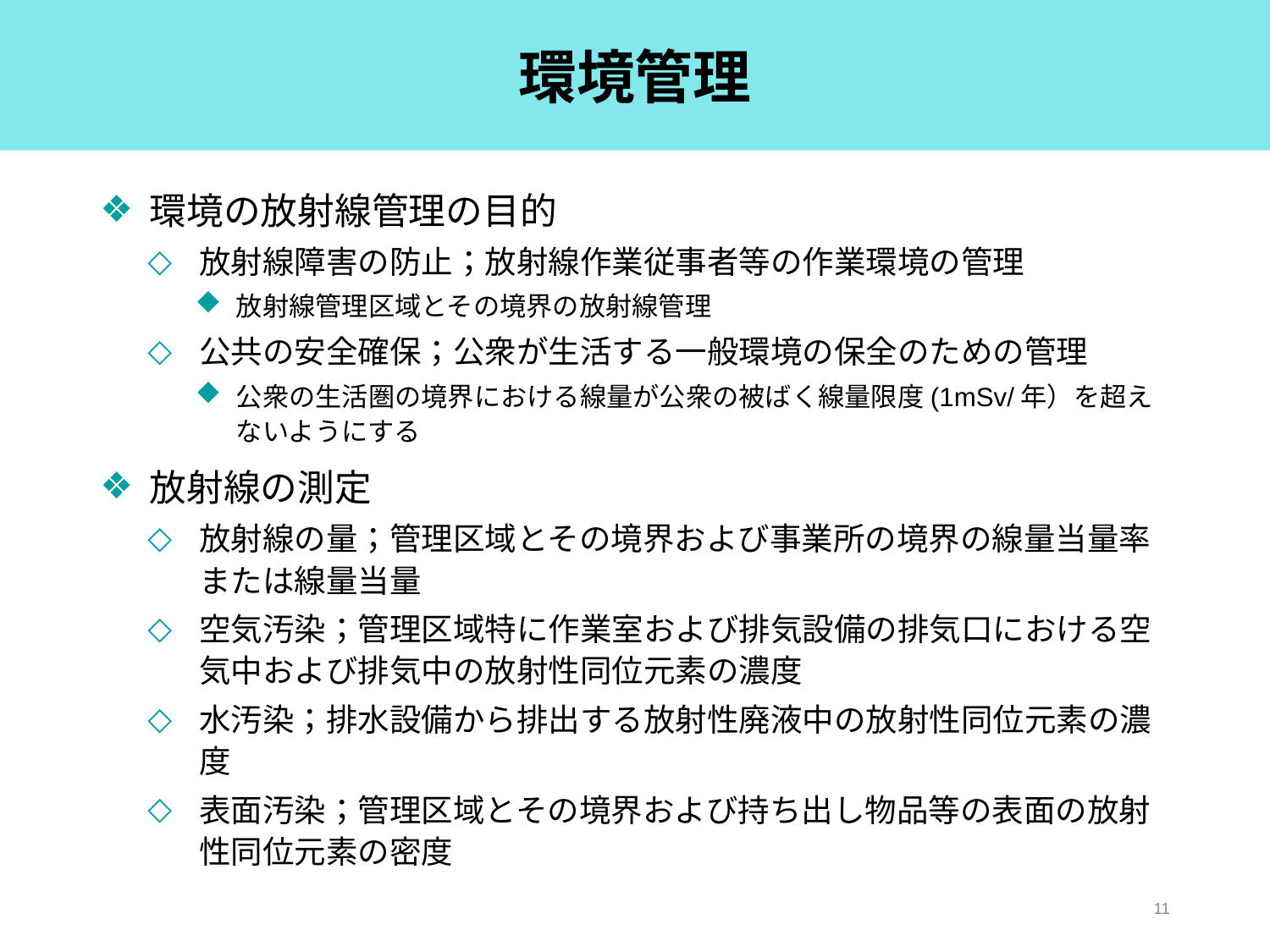

# 環境管理
環境の放射線管理の目的
放射線障害の防止；放射線作業従事者等の作業環境の管理
放射線管理区域とその境界の放射線管理
公共の安全確保；公衆が生活する一般環境の保全のための管理
公衆の生活圏の境界における線量が公衆の被ばく線量限度(1mSv/年）を超えないようにする
放射線の測定
放射線の量；管理区域とその境界および事業所の境界の線量当量率または線量当量
空気汚染；管理区域特に作業室および排気設備の排気口における空気中および排気中の放射性同位元素の濃度
水汚染；排水設備から排出する放射性廃液中の放射性同位元素の濃度
表面汚染；管理区域とその境界および持ち出し物品等の表面の放射性同位元素の密度
11